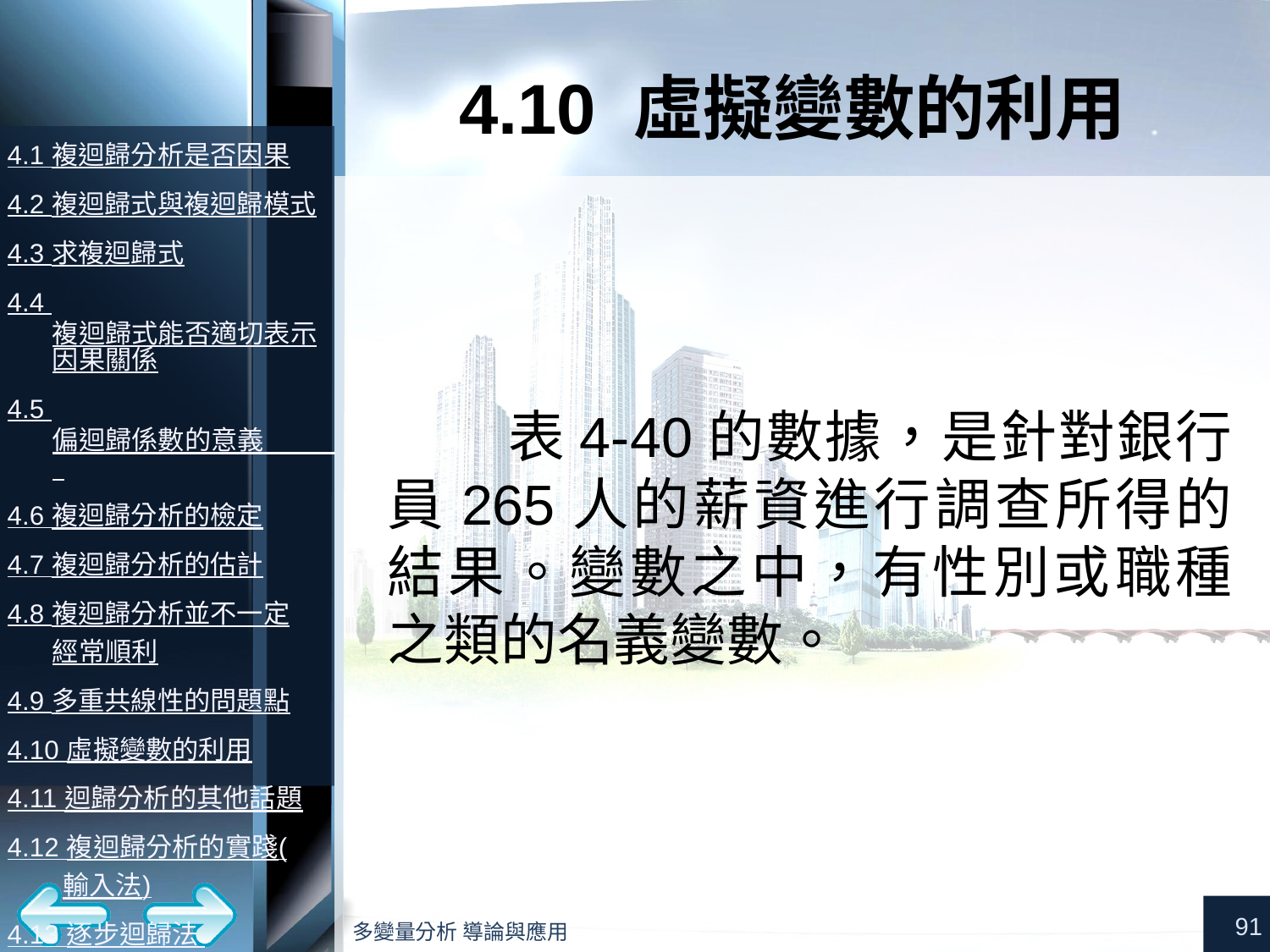

# 4.10 虛擬變數的利用
表4-40的數據，是針對銀行員265人的薪資進行調查所得的結果。變數之中，有性別或職種之類的名義變數。
91
多變量分析 導論與應用